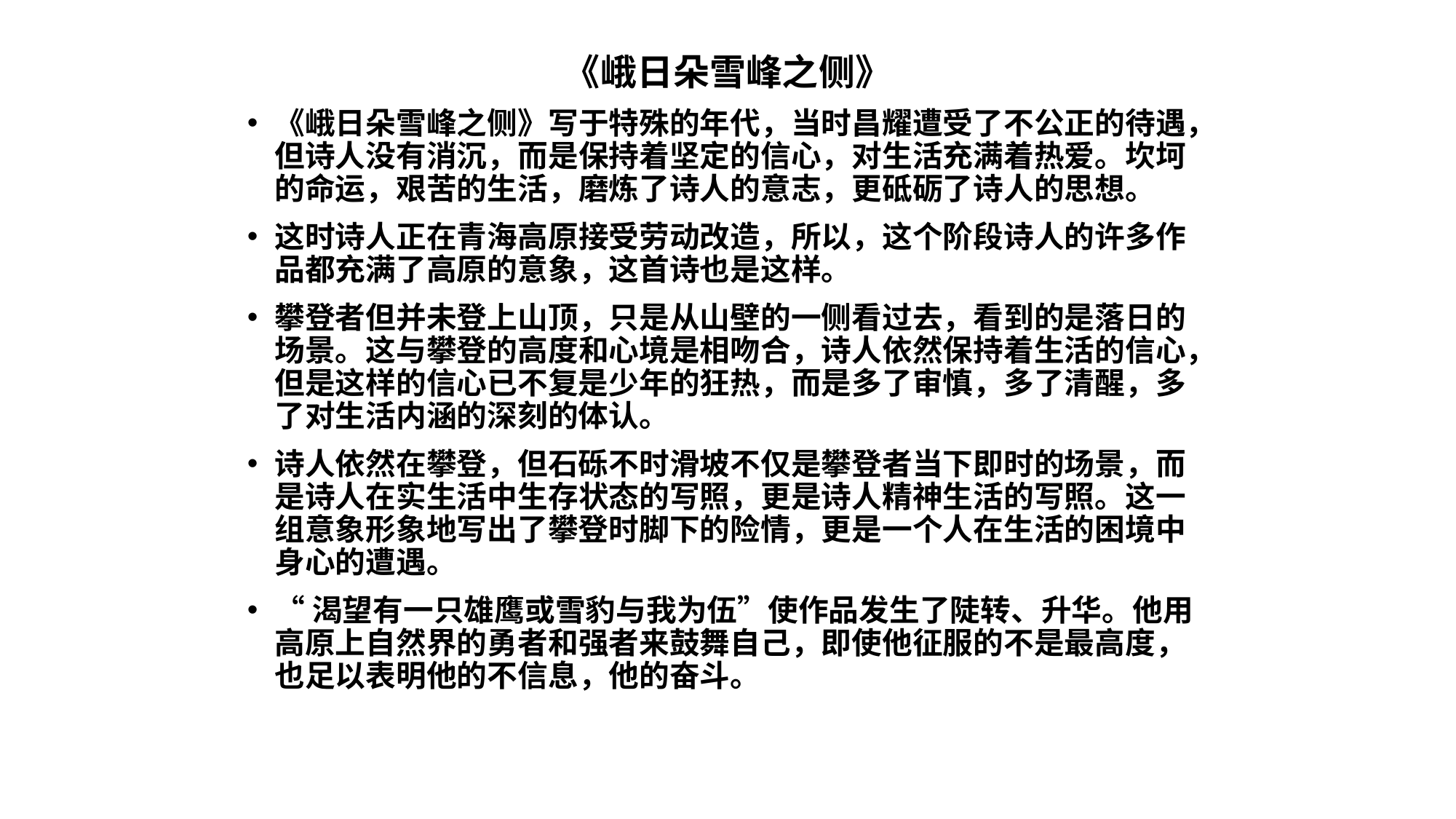

《峨日朵雪峰之侧》
《峨日朵雪峰之侧》写于特殊的年代，当时昌耀遭受了不公正的待遇，但诗人没有消沉，而是保持着坚定的信心，对生活充满着热爱。坎坷的命运，艰苦的生活，磨炼了诗人的意志，更砥砺了诗人的思想。
这时诗人正在青海高原接受劳动改造，所以，这个阶段诗人的许多作品都充满了高原的意象，这首诗也是这样。
攀登者但并未登上山顶，只是从山壁的一侧看过去，看到的是落日的场景。这与攀登的高度和心境是相吻合，诗人依然保持着生活的信心，但是这样的信心已不复是少年的狂热，而是多了审慎，多了清醒，多了对生活内涵的深刻的体认。
诗人依然在攀登，但石砾不时滑坡不仅是攀登者当下即时的场景，而是诗人在实生活中生存状态的写照，更是诗人精神生活的写照。这一组意象形象地写出了攀登时脚下的险情，更是一个人在生活的困境中身心的遭遇。
“渴望有一只雄鹰或雪豹与我为伍”使作品发生了陡转、升华。他用高原上自然界的勇者和强者来鼓舞自己，即使他征服的不是最高度，也足以表明他的不信息，他的奋斗。